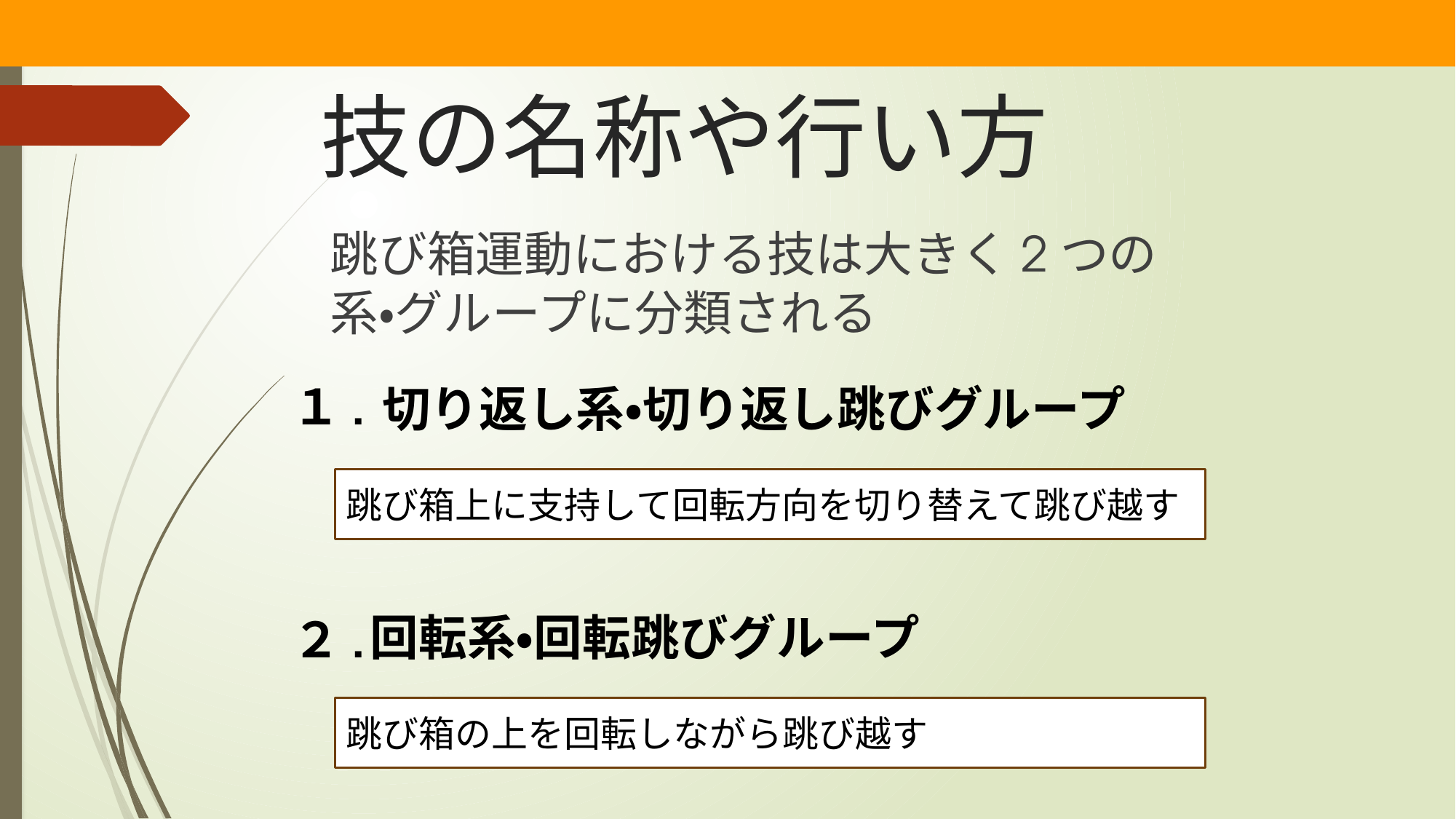

# 技の名称や行い方
跳び箱運動における技は大きく2つの系・グループに分類される
１.

２.

切り返し系・切り返し跳びグループ
跳び箱上に支持して回転方向を切り替えて跳び越す
回転系・回転跳びグループ
跳び箱の上を回転しながら跳び越す